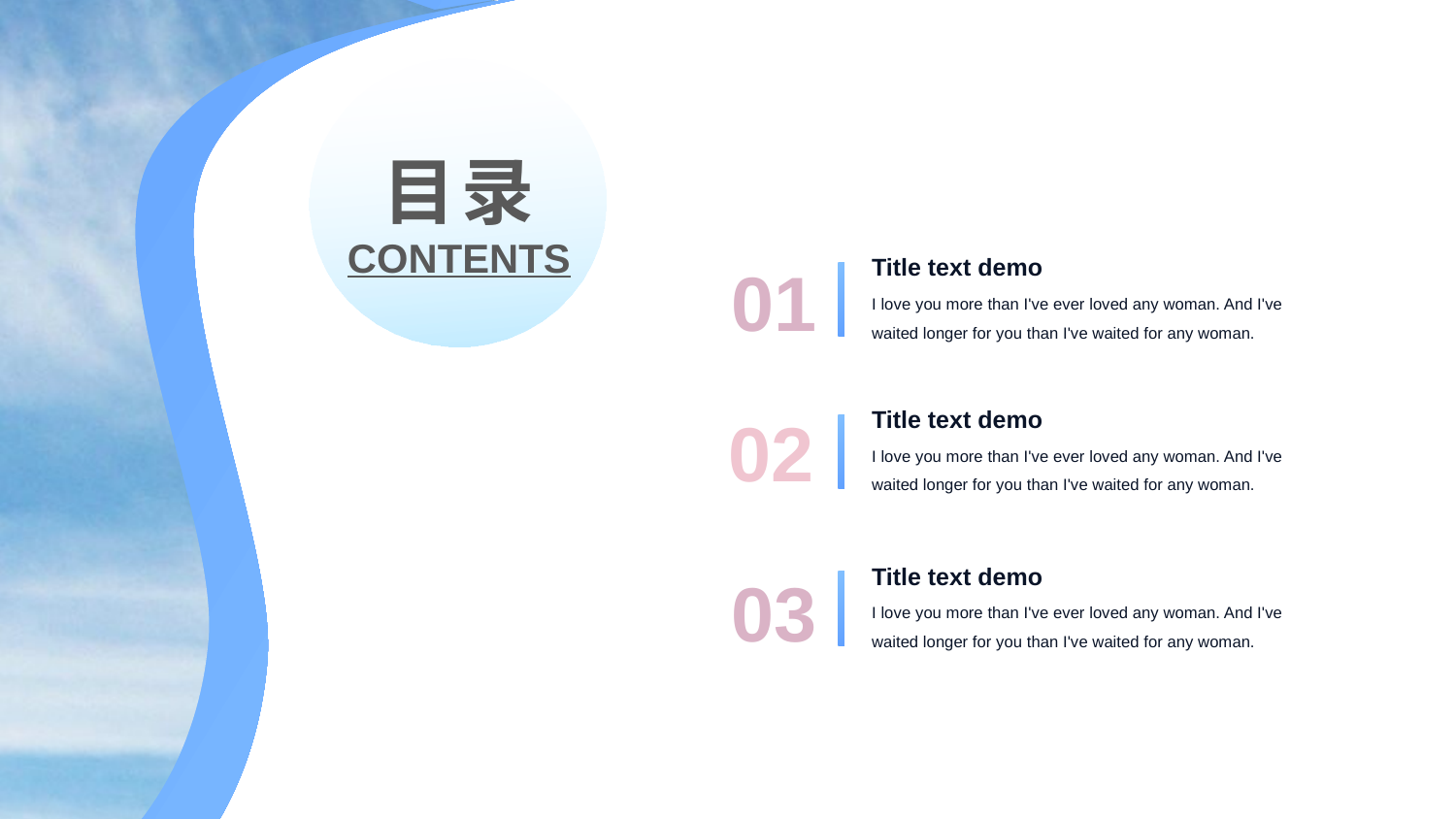

目录
CONTENTS
Title text demo
I love you more than I've ever loved any woman. And I've waited longer for you than I've waited for any woman.
01

Title text demo
I love you more than I've ever loved any woman. And I've waited longer for you than I've waited for any woman.
02

Title text demo
I love you more than I've ever loved any woman. And I've waited longer for you than I've waited for any woman.
03